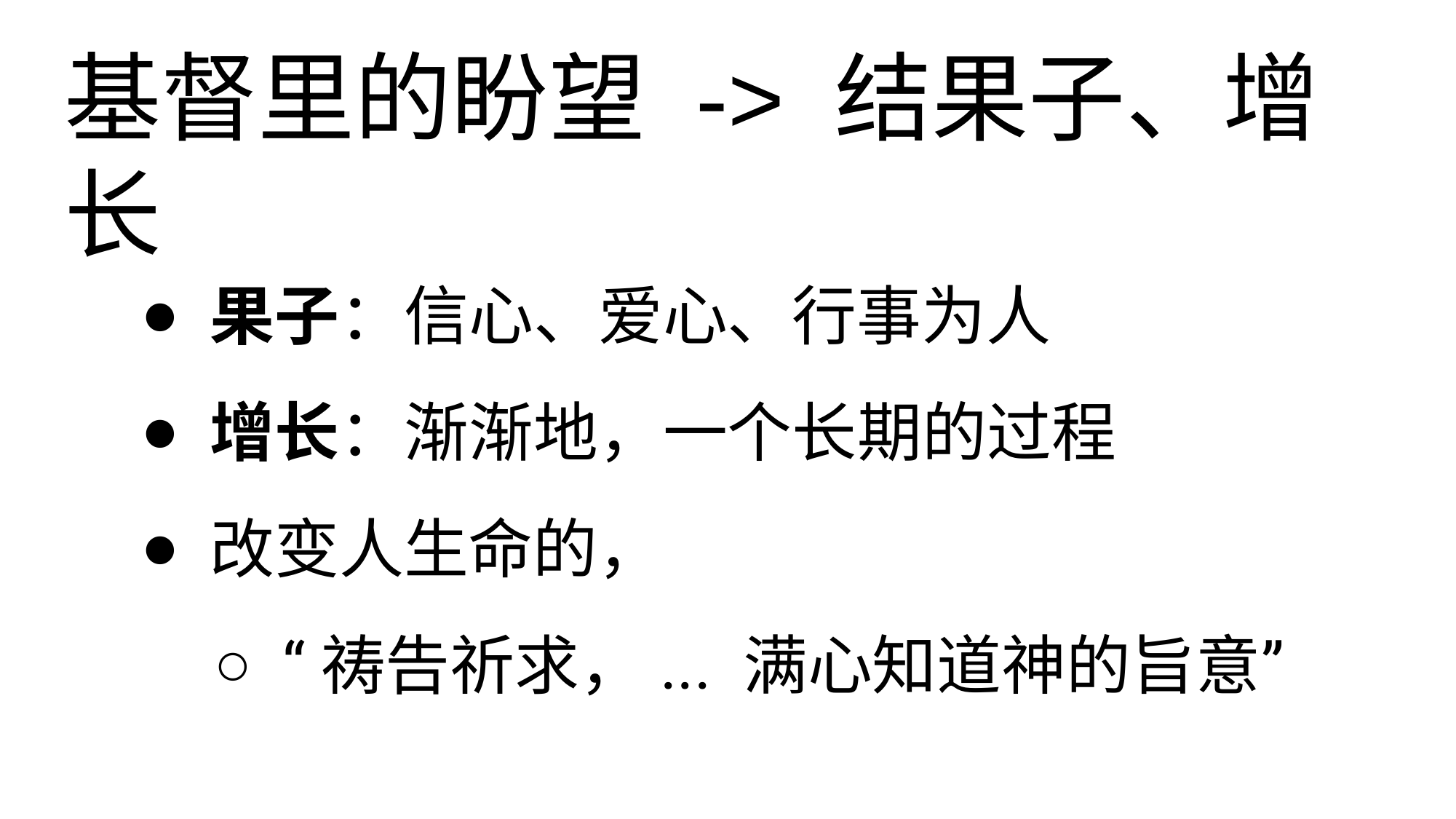

# 基督里的盼望 -> 结果子、增长
果子：信心、爱心、行事为人
增长：渐渐地，一个长期的过程
改变人生命的，
“祷告祈求，... 满心知道神的旨意”